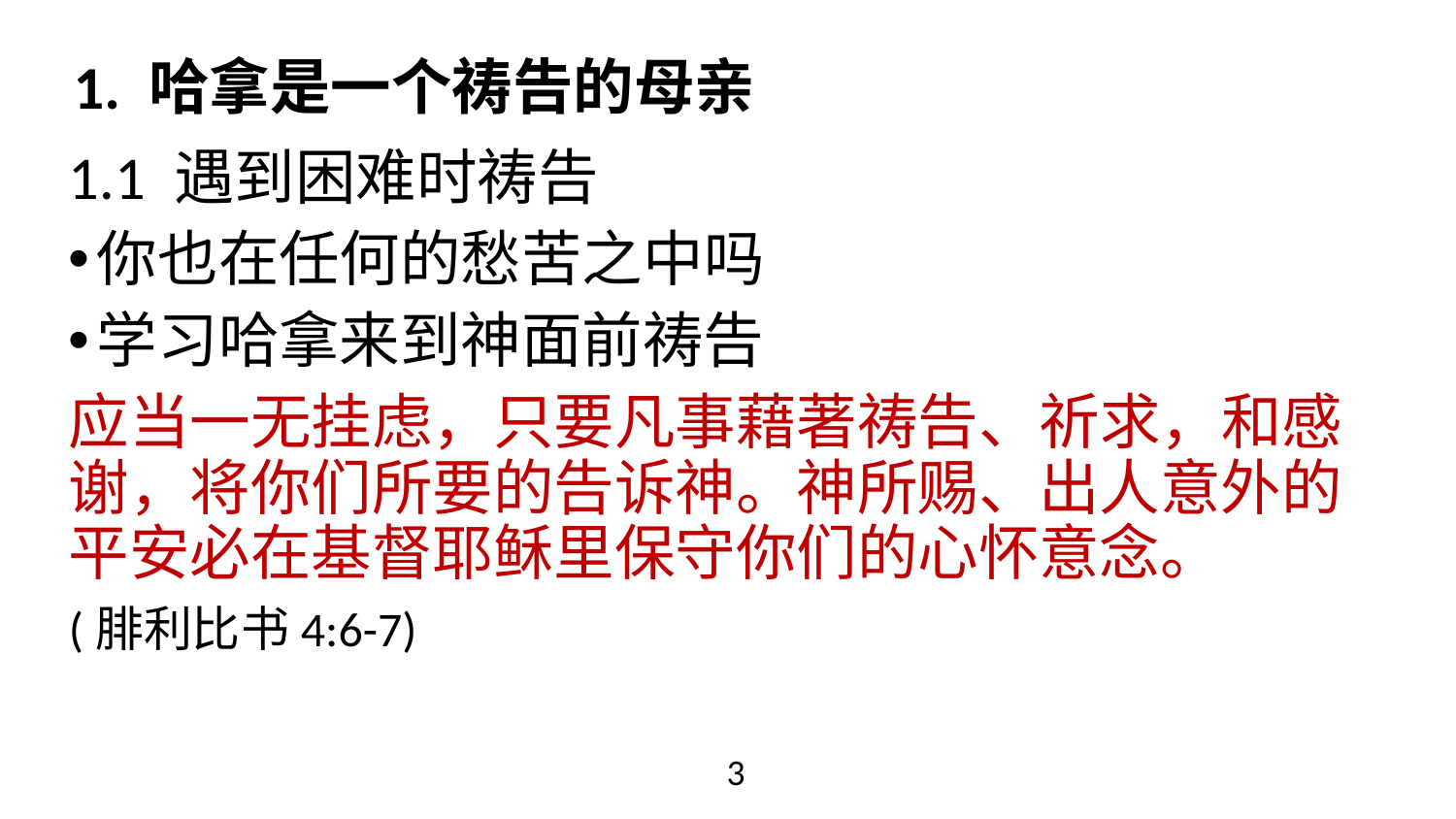

# 1. 哈拿是一个祷告的母亲
1.1 遇到困难时祷告
你也在任何的愁苦之中吗
学习哈拿来到神面前祷告
应当一无挂虑，只要凡事藉著祷告、祈求，和感谢，将你们所要的告诉神。神所赐、出人意外的平安必在基督耶稣里保守你们的心怀意念。
(腓利比书4:6-7)
3